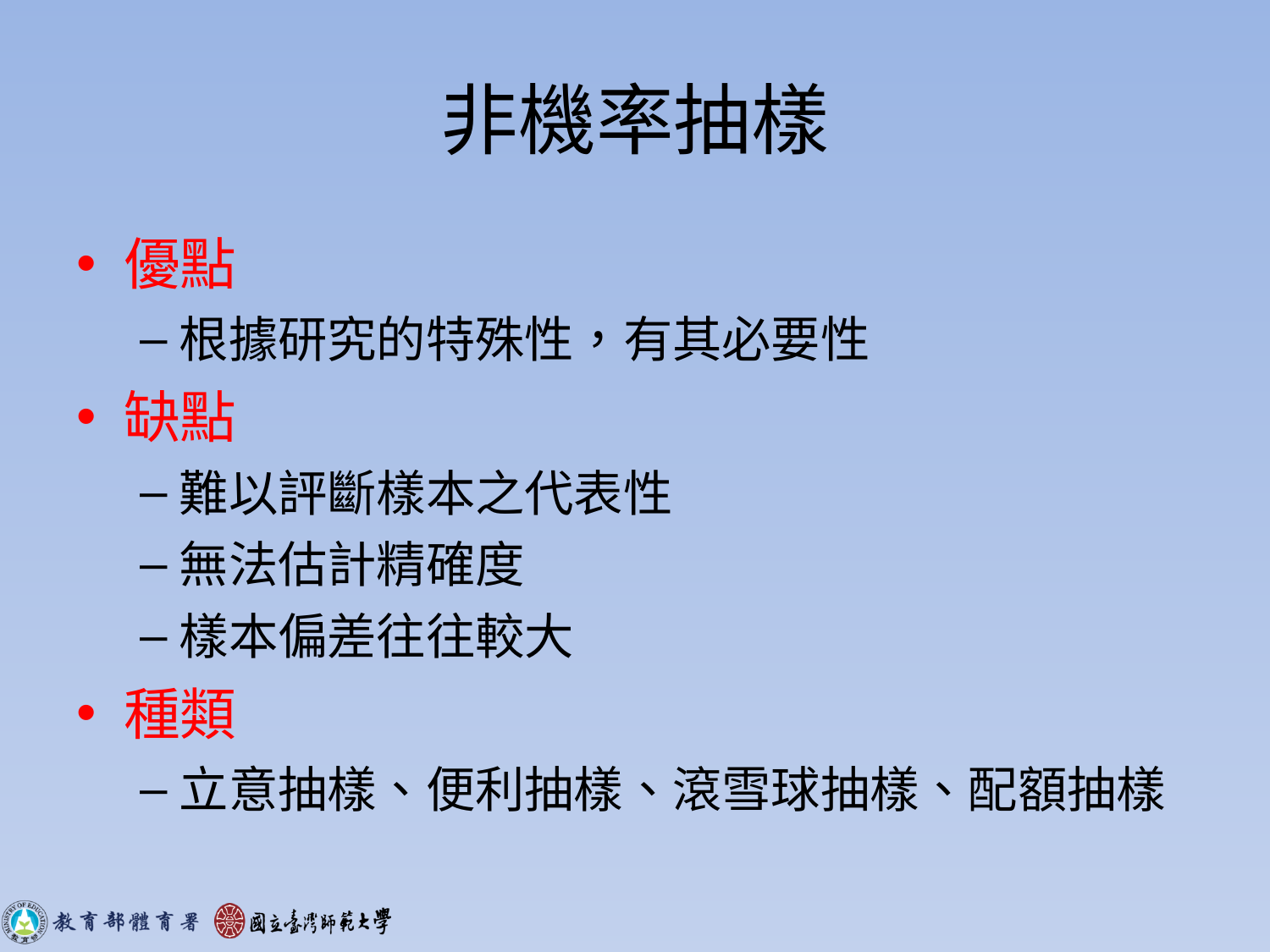

# 非機率抽樣
優點
根據研究的特殊性，有其必要性
缺點
難以評斷樣本之代表性
無法估計精確度
樣本偏差往往較大
種類
立意抽樣、便利抽樣、滾雪球抽樣、配額抽樣